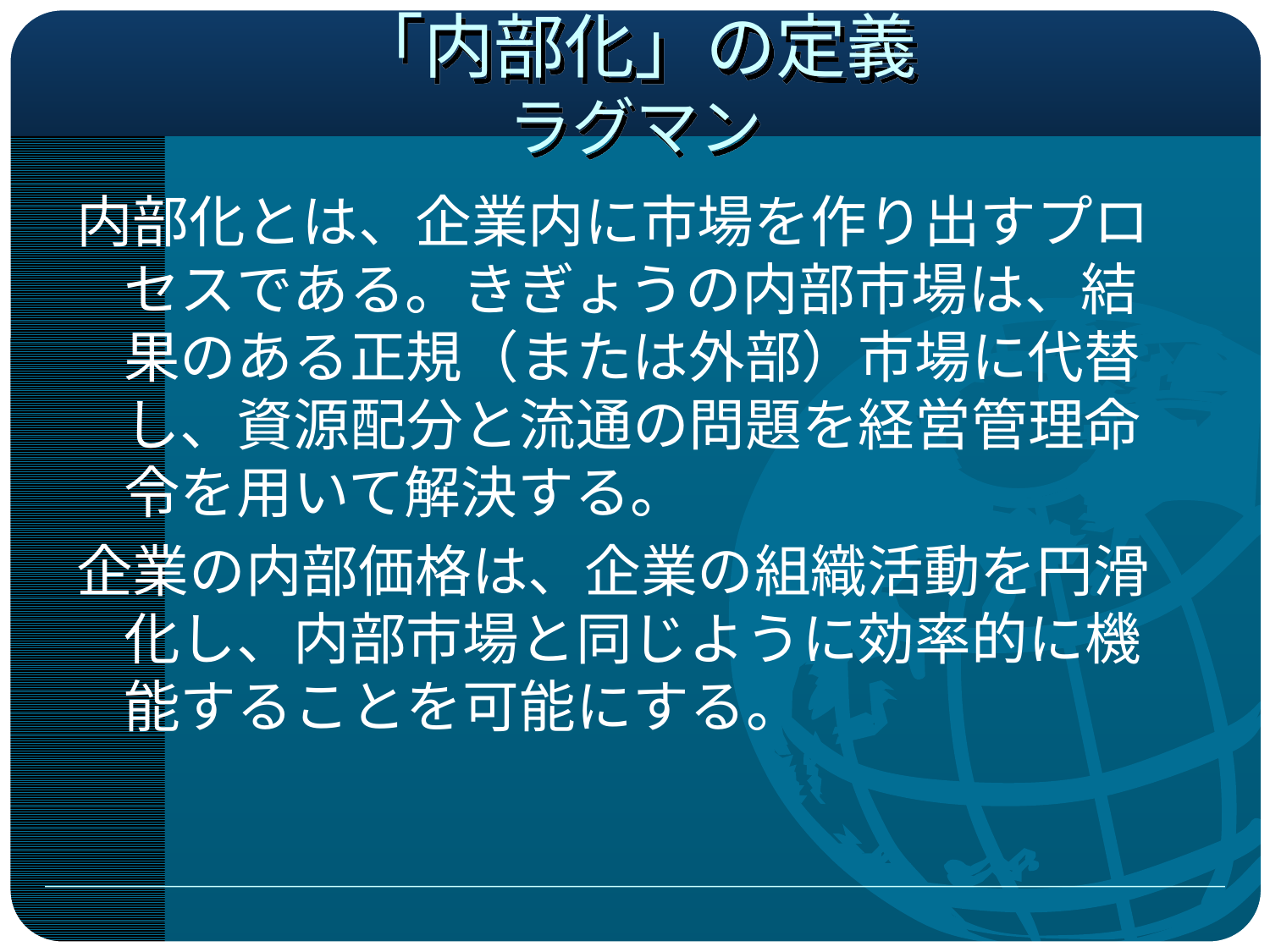

# 「内部化」の定義 ラグマン
内部化とは、企業内に市場を作り出すプロセスである。きぎょうの内部市場は、結果のある正規（または外部）市場に代替し、資源配分と流通の問題を経営管理命令を用いて解決する。
企業の内部価格は、企業の組織活動を円滑化し、内部市場と同じように効率的に機能することを可能にする。